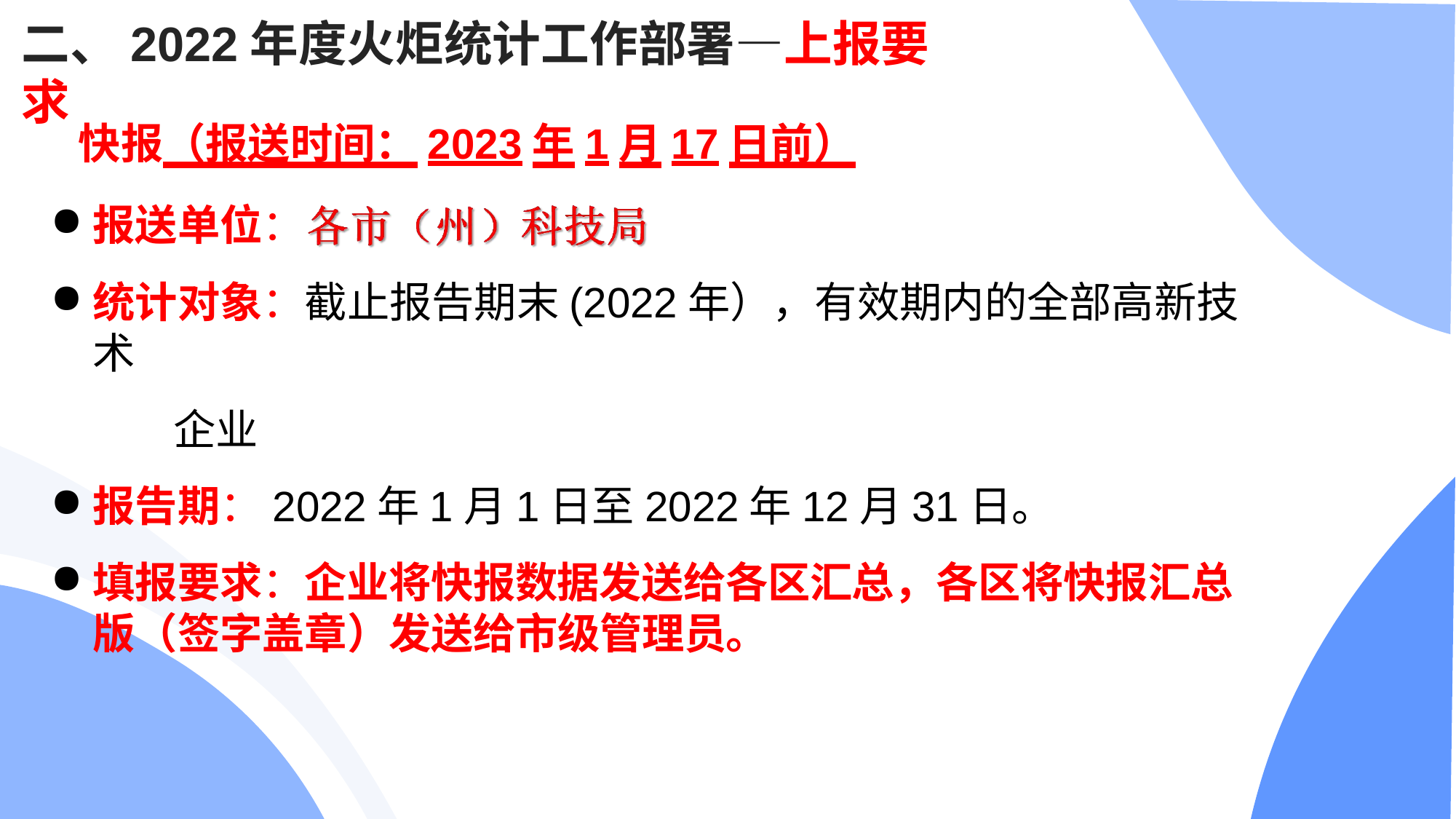

# 二、2022年度火炬统计工作部署—上报要求
  快报（报送时间：2023年1月17日前）
报送单位：
统计对象：截止报告期末(2022年），有效期内的全部高新技术
            企业
报告期：2022年1月1日至2022年12月31日。
填报要求：企业将快报数据发送给各区汇总，各区将快报汇总版（签字盖章）发送给市级管理员。